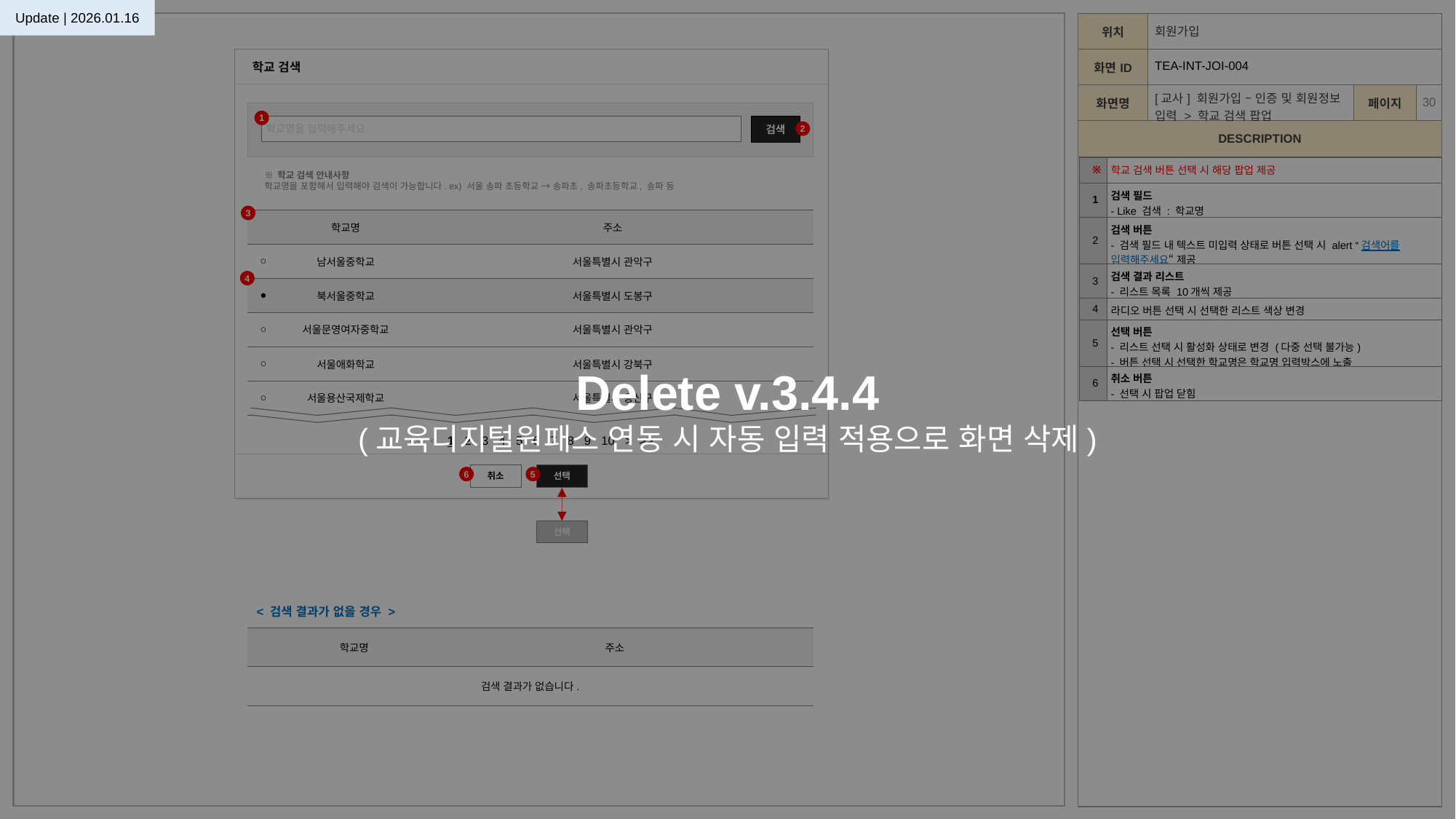

Delete v.3.4.4
(교육디지털원패스 연동 시 자동 입력 적용으로 화면 삭제)
| Ver | Description |
| --- | --- |
| 3.4.4 | 학교 검색 팝업 화면 삭제 |
Update | 2026.01.16
|  | 회원가입 |  |  |
| --- | --- | --- | --- |
|  | TEA-INT-JOI-004 |  |  |
|  | [교사] 회원가입 – 인증 및 회원정보 입력 > 학교 검색 팝업 |  |  |

학교 검색

1
검색
학교명을 입력해주세요
2

| ※ | 학교 검색 버튼 선택 시 해당 팝업 제공 |
| --- | --- |
| 1 | 검색 필드 - Like 검색 : 학교명 |
| 2 | 검색 버튼 - 검색 필드 내 텍스트 미입력 상태로 버튼 선택 시 alert “검색어를 입력해주세요“ 제공 |
| 3 | 검색 결과 리스트 - 리스트 목록 10개씩 제공 |
| 4 | 라디오 버튼 선택 시 선택한 리스트 색상 변경 |
| 5 | 선택 버튼 - 리스트 선택 시 활성화 상태로 변경 (다중 선택 불가능) - 버튼 선택 시 선택한 학교명은 학교명 입력박스에 노출 |
| 6 | 취소 버튼 - 선택 시 팝업 닫힘 |
※ 학교 검색 안내사항
학교명을 포함해서 입력해야 검색이 가능합니다. ex) 서울 송파 초등학교 → 송파초, 송파초등학교, 송파 등
3
|  | 학교명 | 주소 |
| --- | --- | --- |
| ○ | 남서울중학교 | 서울특별시 관악구 |
| ● | 북서울중학교 | 서울특별시 도봉구 |
| ○ | 서울문영여자중학교 | 서울특별시 관악구 |
| ○ | 서울애화학교 | 서울특별시 강북구 |
| ○ | 서울용산국제학교 | 서울특별시 용산구 |
4
<<  <   1   2   3   4   5   6   7   8   9   10   >  >>
취소
선택
6
5
선택
< 검색 결과가 없을 경우 >
|  | 학교명 | 주소 |
| --- | --- | --- |
| 검색 결과가 없습니다. |  |  |